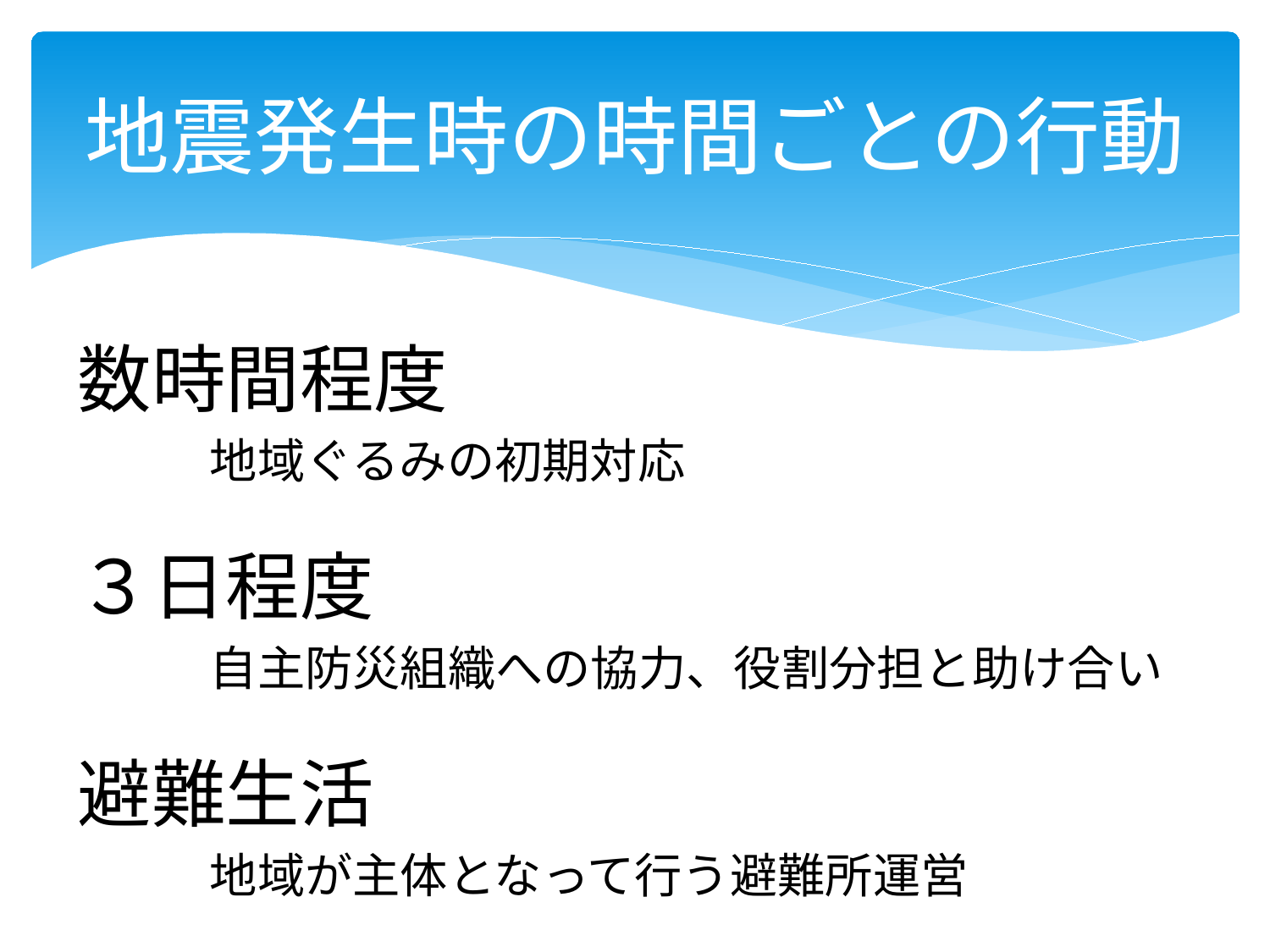

# 地震発生時の時間ごとの行動
数時間程度
　　　地域ぐるみの初期対応

３日程度
　　　自主防災組織への協力、役割分担と助け合い

避難生活
　　　地域が主体となって行う避難所運営